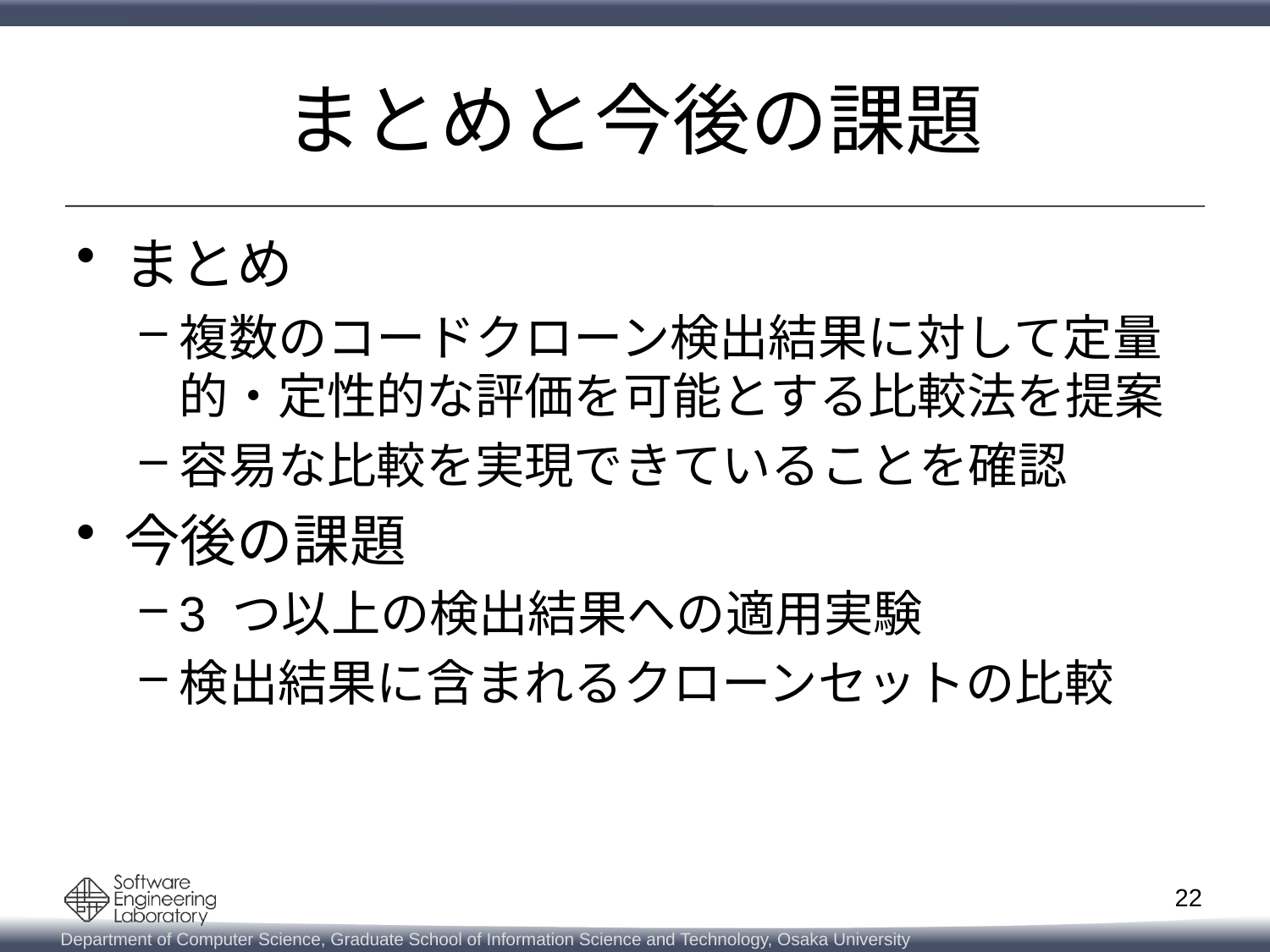

# まとめと今後の課題
まとめ
複数のコードクローン検出結果に対して定量的・定性的な評価を可能とする比較法を提案
容易な比較を実現できていることを確認
今後の課題
3 つ以上の検出結果への適用実験
検出結果に含まれるクローンセットの比較
22